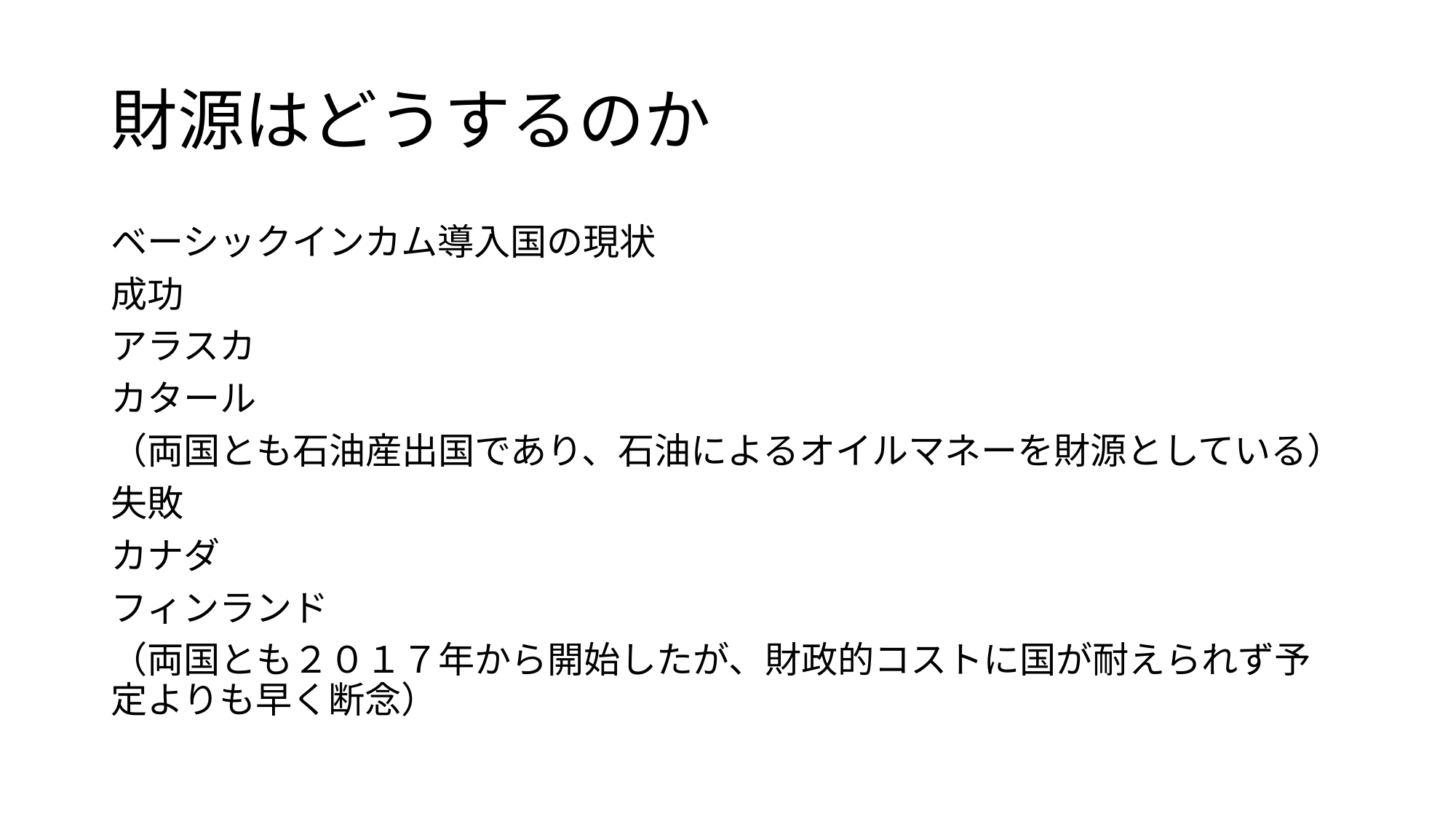

# 財源はどうするのか
ベーシックインカム導入国の現状
成功
アラスカ
カタール
（両国とも石油産出国であり、石油によるオイルマネーを財源としている）
失敗
カナダ
フィンランド
（両国とも２０１７年から開始したが、財政的コストに国が耐えられず予定よりも早く断念）